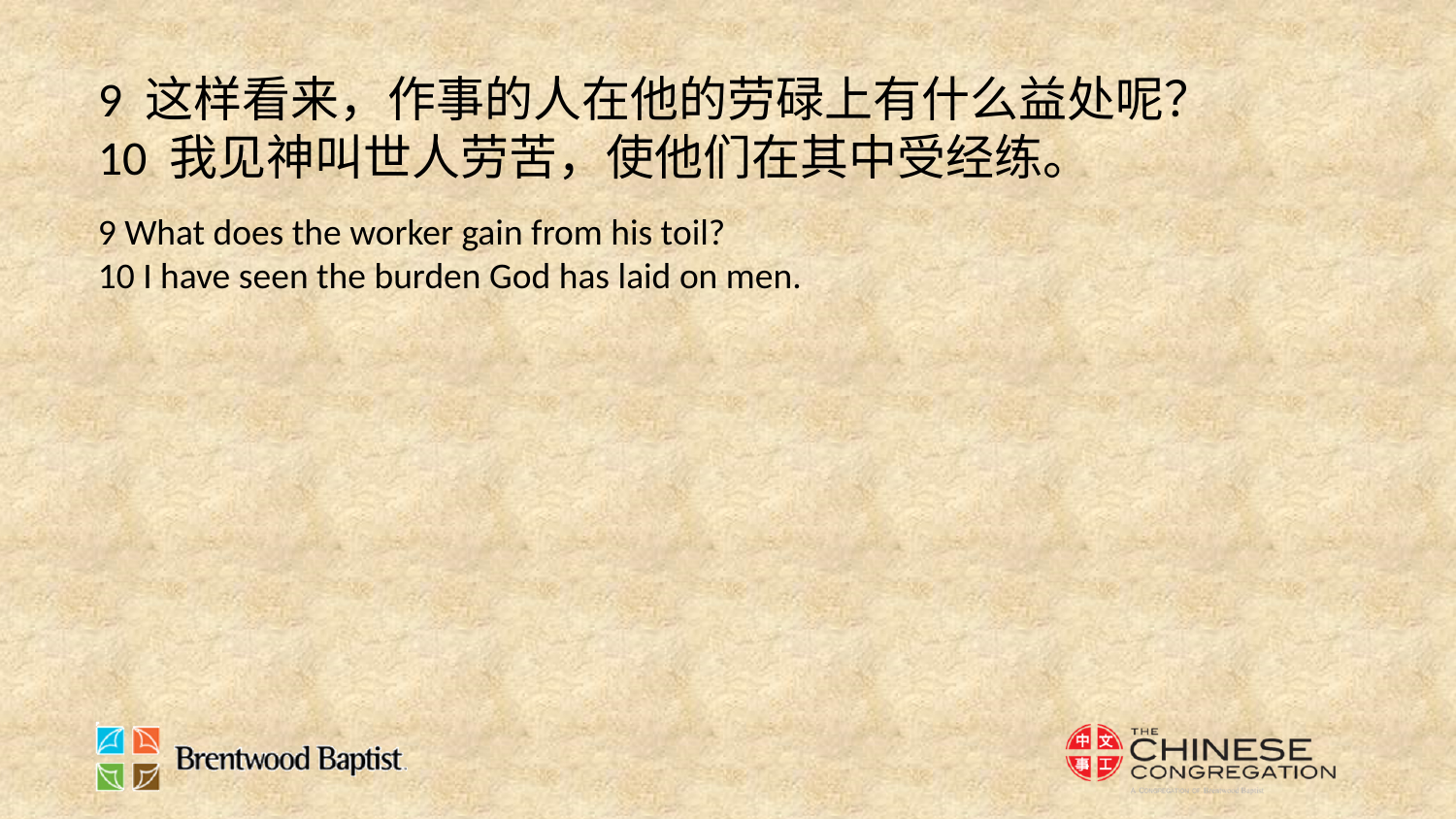

9 这样看来，作事的人在他的劳碌上有什么益处呢？
10 我见神叫世人劳苦，使他们在其中受经练。

9 What does the worker gain from his toil?
10 I have seen the burden God has laid on men.